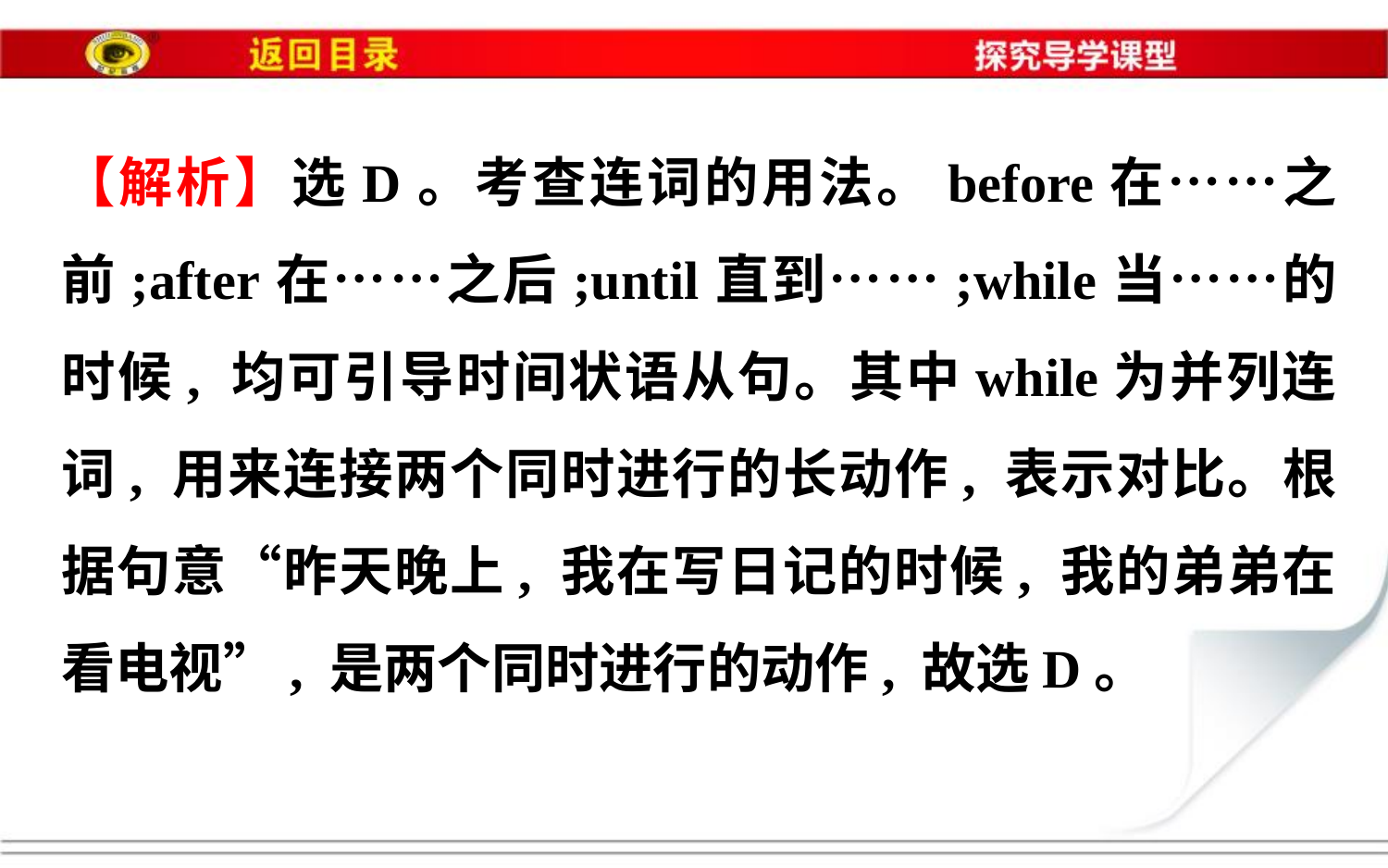

【解析】选D。考查连词的用法。before在……之前;after在……之后;until直到……;while当……的时候, 均可引导时间状语从句。其中while为并列连词, 用来连接两个同时进行的长动作, 表示对比。根据句意“昨天晚上, 我在写日记的时候, 我的弟弟在看电视”, 是两个同时进行的动作, 故选D。